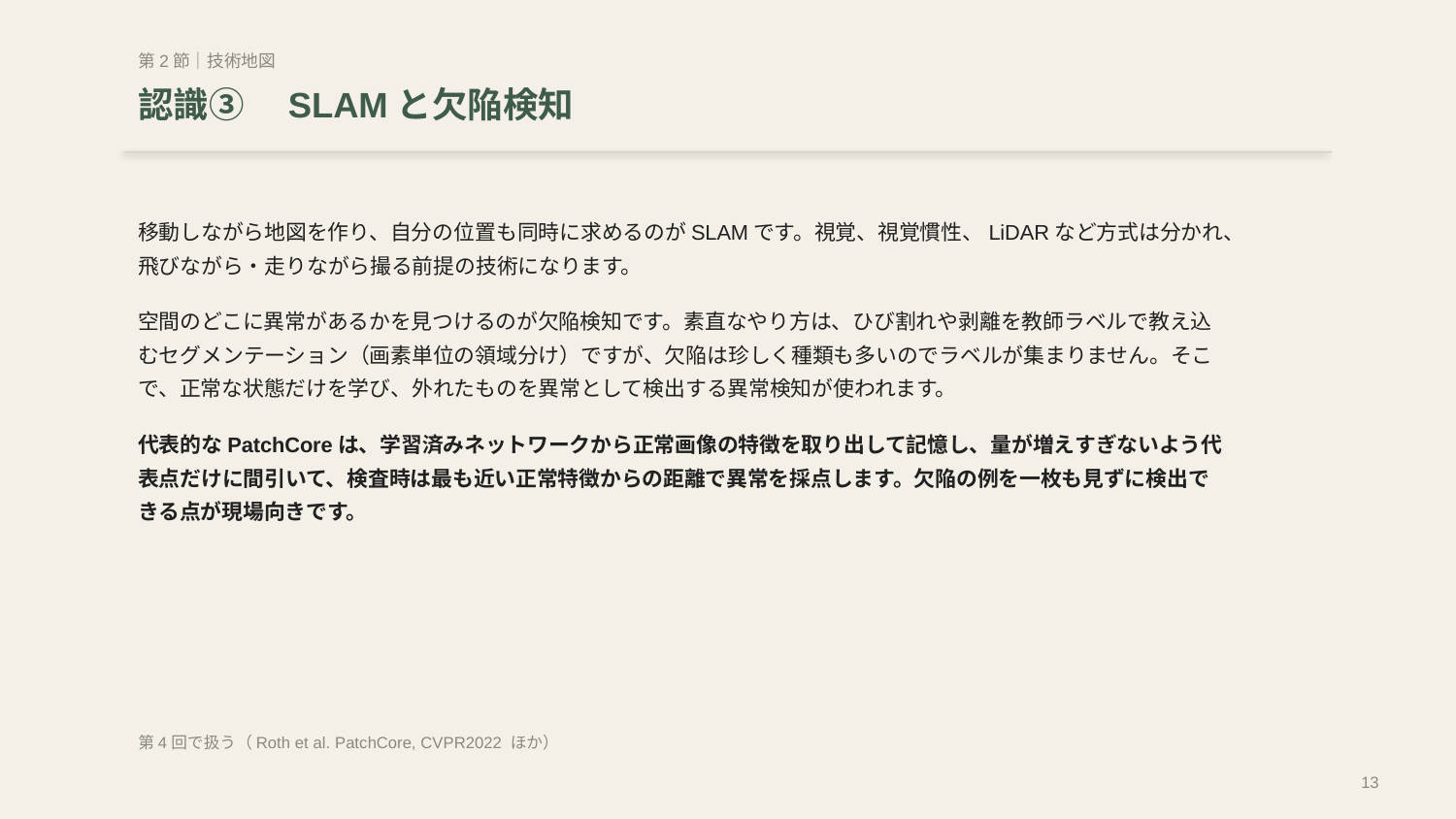

第2節｜技術地図
認識③　SLAMと欠陥検知

移動しながら地図を作り、自分の位置も同時に求めるのがSLAMです。視覚、視覚慣性、LiDARなど方式は分かれ、飛びながら・走りながら撮る前提の技術になります。
空間のどこに異常があるかを見つけるのが欠陥検知です。素直なやり方は、ひび割れや剥離を教師ラベルで教え込むセグメンテーション（画素単位の領域分け）ですが、欠陥は珍しく種類も多いのでラベルが集まりません。そこで、正常な状態だけを学び、外れたものを異常として検出する異常検知が使われます。
代表的なPatchCoreは、学習済みネットワークから正常画像の特徴を取り出して記憶し、量が増えすぎないよう代表点だけに間引いて、検査時は最も近い正常特徴からの距離で異常を採点します。欠陥の例を一枚も見ずに検出できる点が現場向きです。
第4回で扱う（Roth et al. PatchCore, CVPR2022 ほか）
13